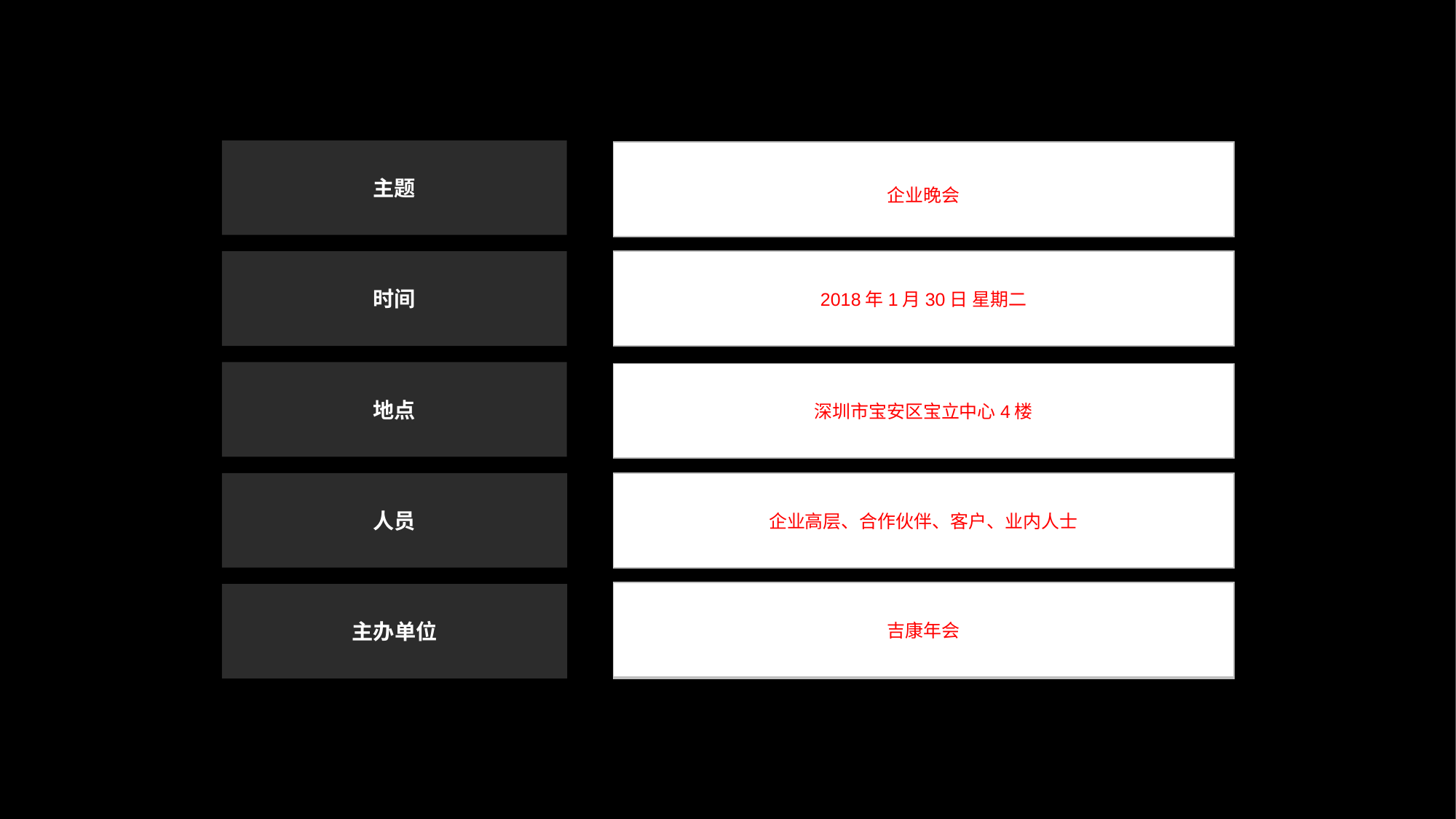

主题
企业晚会
时间
2018年1月30日 星期二
地点
深圳市宝安区宝立中心4楼
人员
企业高层、合作伙伴、客户、业内人士
吉康年会
主办单位